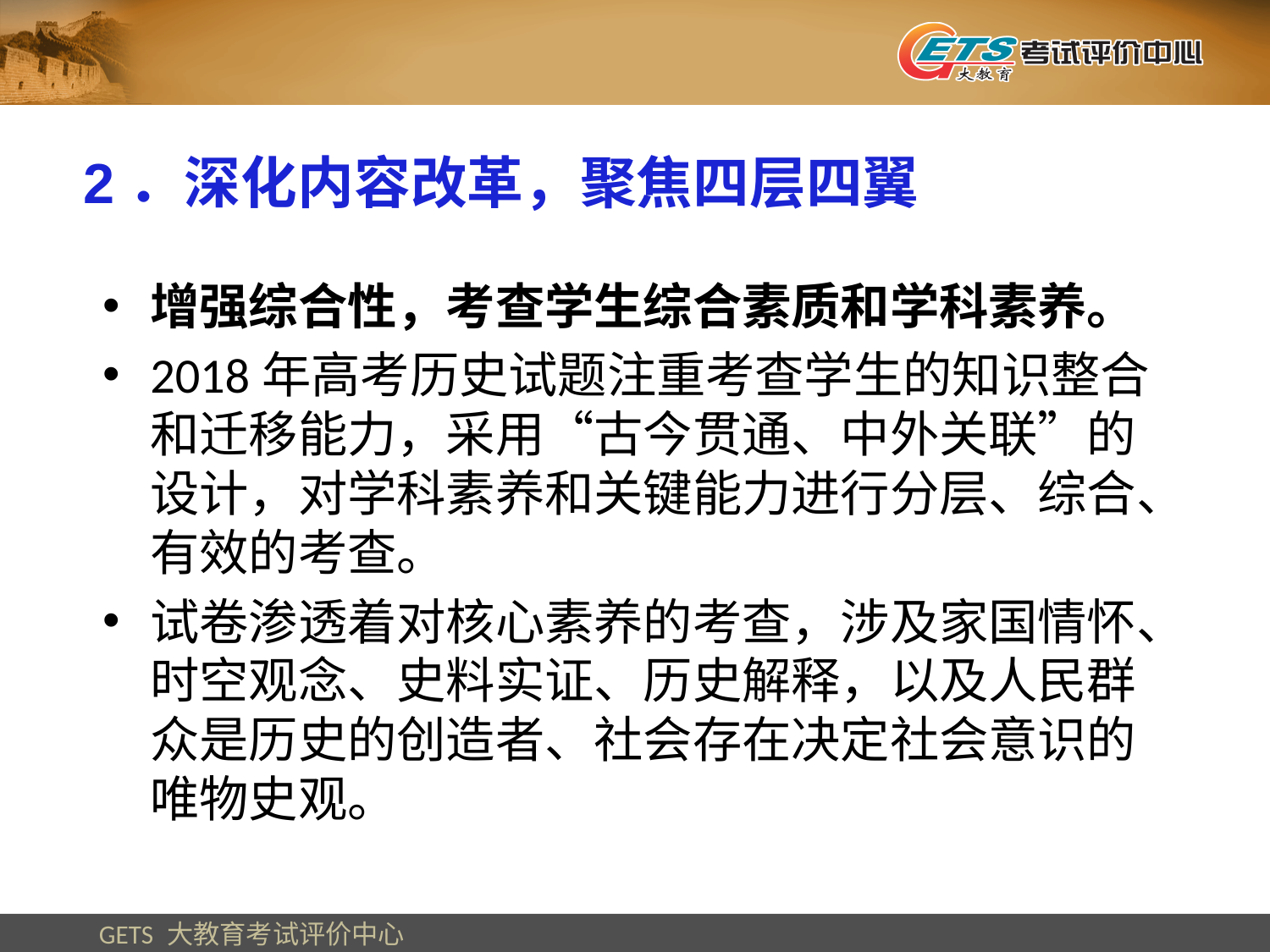

2．深化内容改革，聚焦四层四翼
增强综合性，考查学生综合素质和学科素养。
2018年高考历史试题注重考查学生的知识整合和迁移能力，采用“古今贯通、中外关联”的设计，对学科素养和关键能力进行分层、综合、有效的考查。
试卷渗透着对核心素养的考查，涉及家国情怀、时空观念、史料实证、历史解释，以及人民群众是历史的创造者、社会存在决定社会意识的唯物史观。